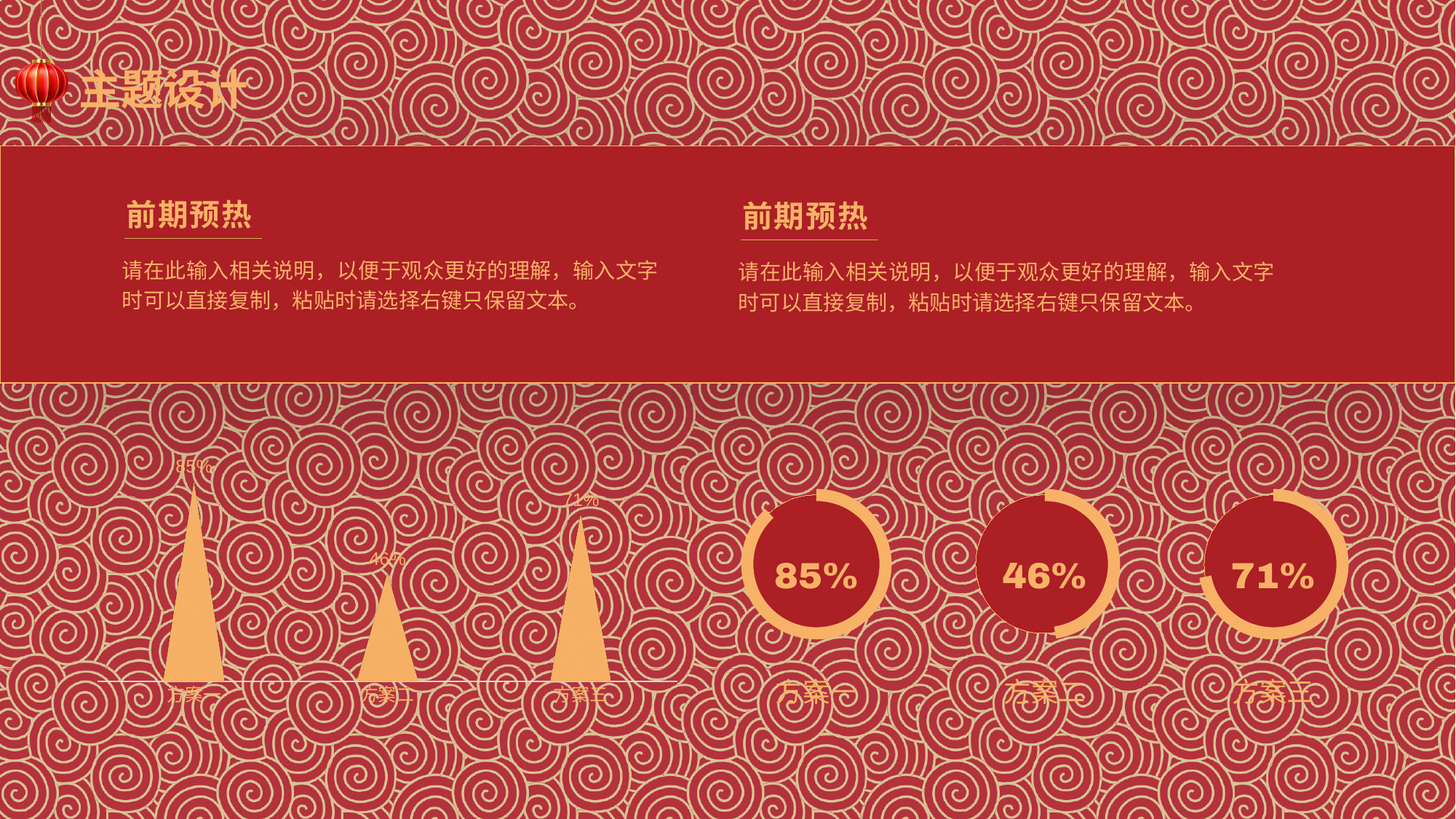

主题设计

前期预热
前期预热
请在此输入相关说明，以便于观众更好的理解，输入文字时可以直接复制，粘贴时请选择右键只保留文本。
请在此输入相关说明，以便于观众更好的理解，输入文字时可以直接复制，粘贴时请选择右键只保留文本。

### Chart

| Category | 运营利润占比 |
|---|---|
| 方案一 | 0.85 |
| 方案二 | 0.46 |
| 方案三 | 0.71 |

85%
46%
71%
方案一
方案二
方案三